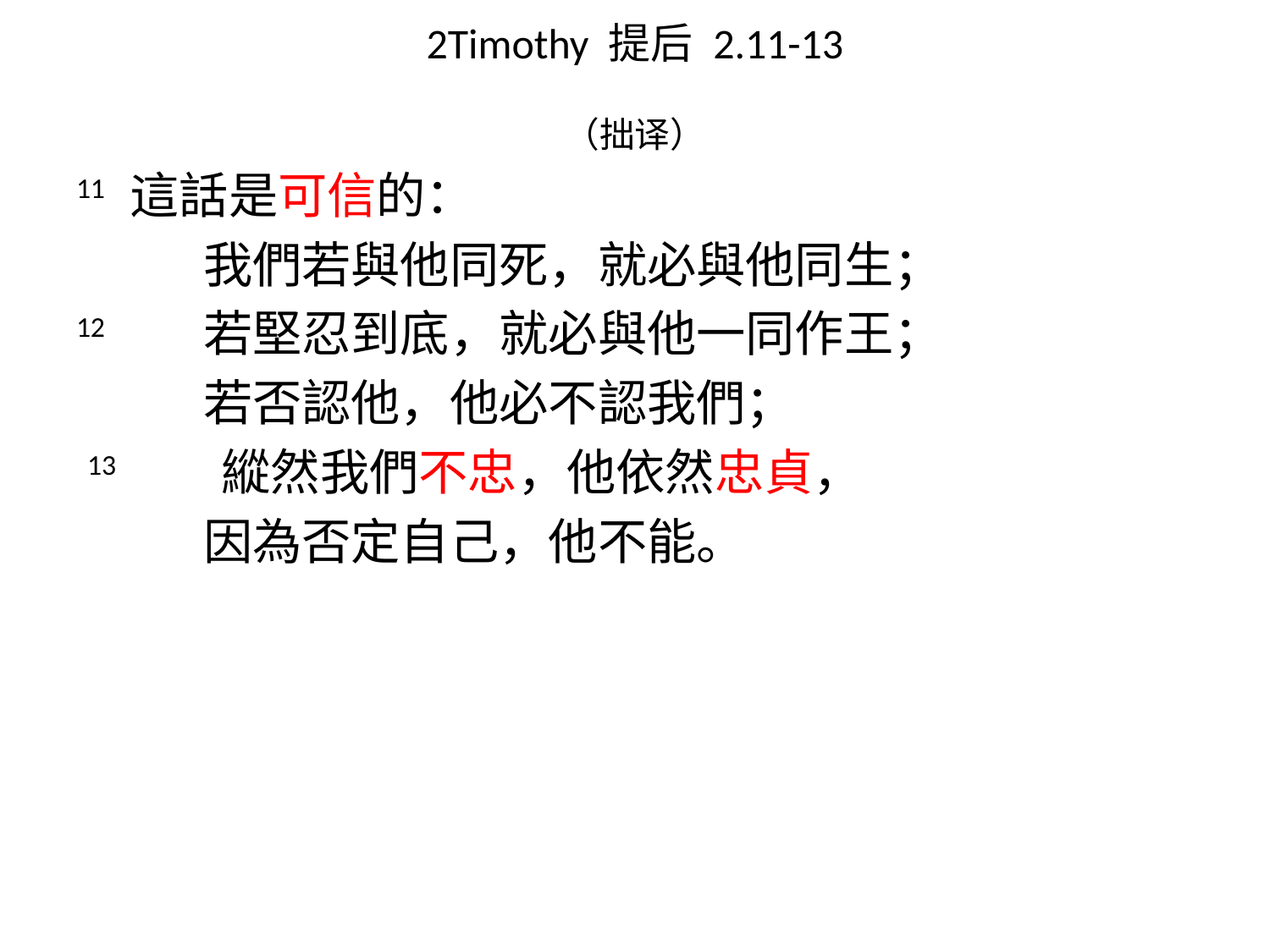

2Timothy 提后 2.11-13
（拙译）
11  這話是可信的：
	我們若與他同死，就必與他同生；
12 	若堅忍到底，就必與他一同作王；
	若否認他，他必不認我們；
 13	 縱然我們不忠，他依然忠貞，
	因為否定自己，他不能。